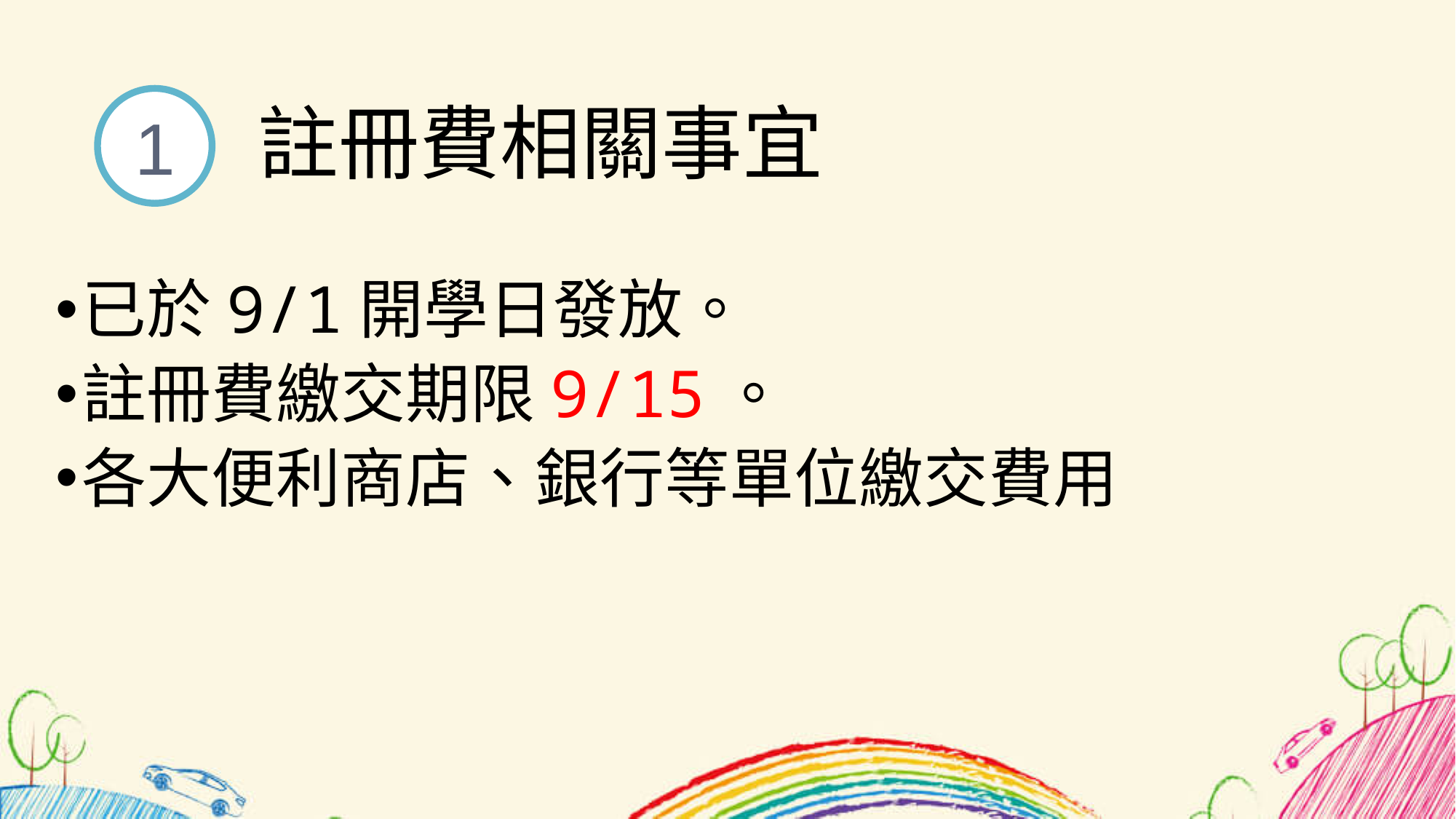

1
註冊費相關事宜
已於9/1開學日發放。
註冊費繳交期限9/15。
各大便利商店、銀行等單位繳交費用